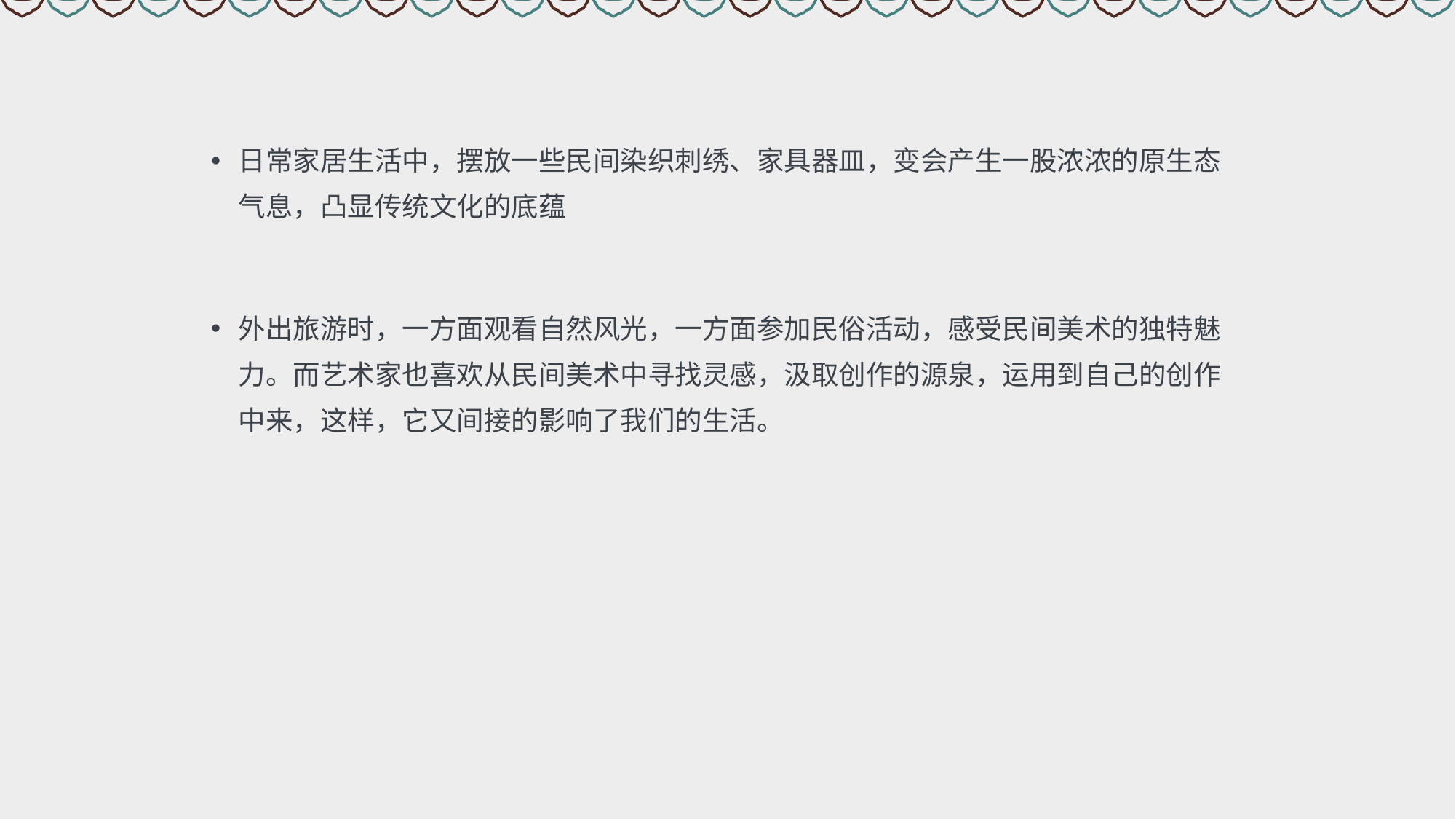

日常家居生活中，摆放一些民间染织刺绣、家具器皿，变会产生一股浓浓的原生态气息，凸显传统文化的底蕴

外出旅游时，一方面观看自然风光，一方面参加民俗活动，感受民间美术的独特魅力。而艺术家也喜欢从民间美术中寻找灵感，汲取创作的源泉，运用到自己的创作中来，这样，它又间接的影响了我们的生活。